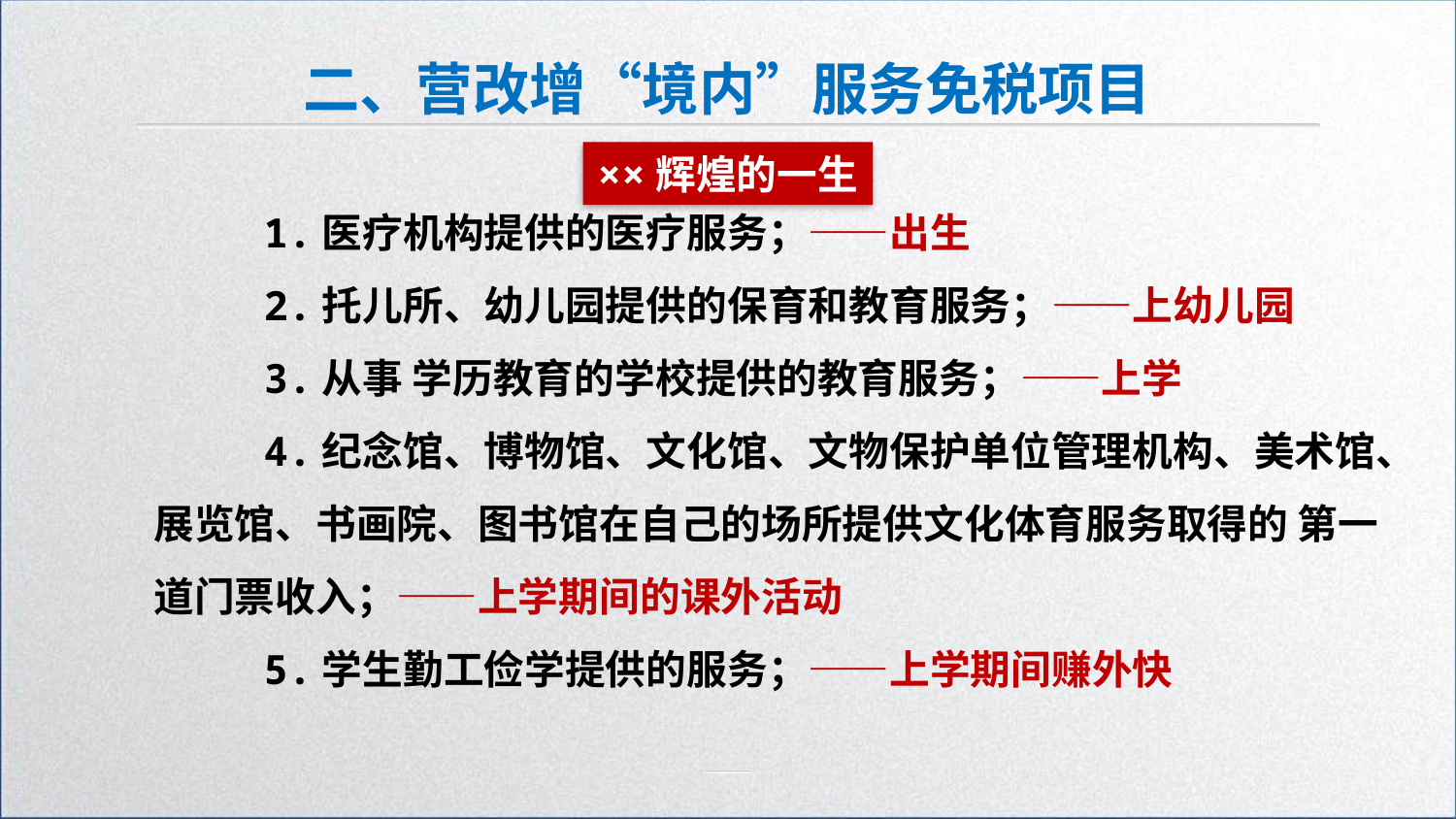

二、营改增“境内”服务免税项目

 1.医疗机构提供的医疗服务；——出生
 2.托儿所、幼儿园提供的保育和教育服务；——上幼儿园
 3.从事 学历教育的学校提供的教育服务；——上学
 4.纪念馆、博物馆、文化馆、文物保护单位管理机构、美术馆、展览馆、书画院、图书馆在自己的场所提供文化体育服务取得的 第一道门票收入；——上学期间的课外活动
 5.学生勤工俭学提供的服务；——上学期间赚外快
××辉煌的一生